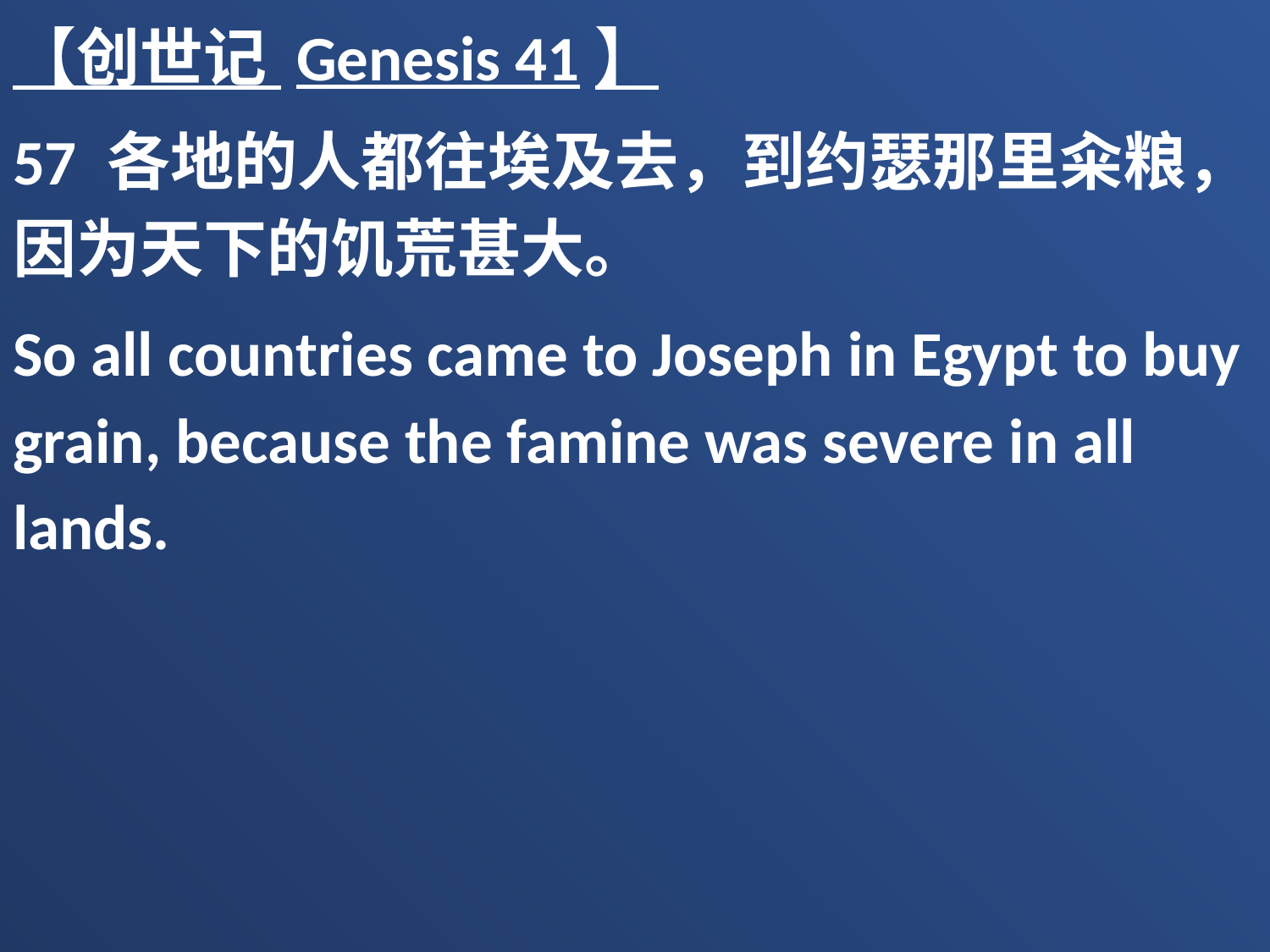

【创世记 Genesis 41】
57 各地的人都往埃及去，到约瑟那里籴粮，因为天下的饥荒甚大。
So all countries came to Joseph in Egypt to buy grain, because the famine was severe in all lands.